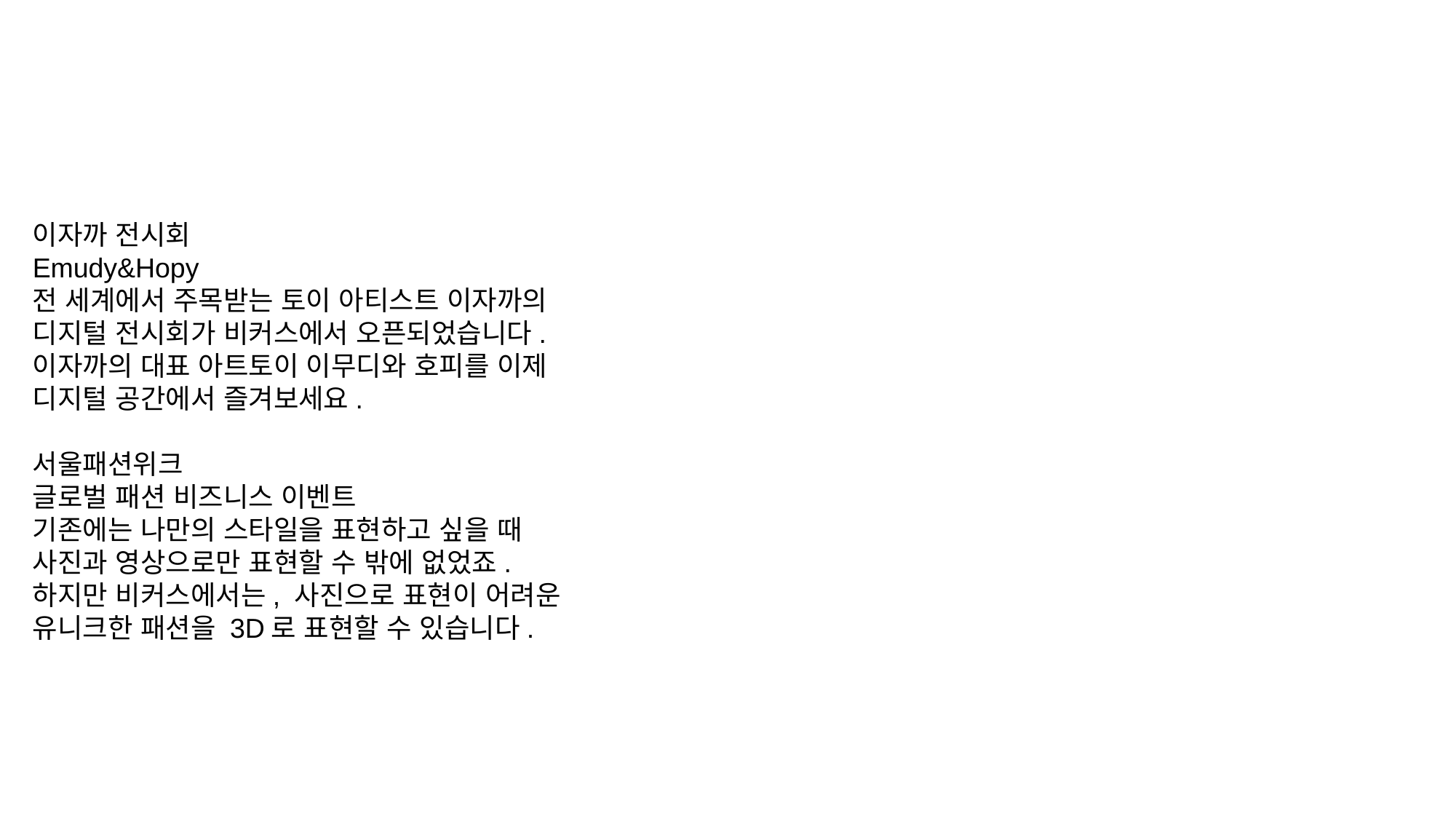

이자까 전시회
Emudy&Hopy
전 세계에서 주목받는 토이 아티스트 이자까의
디지털 전시회가 비커스에서 오픈되었습니다.
이자까의 대표 아트토이 이무디와 호피를 이제
디지털 공간에서 즐겨보세요.

서울패션위크
글로벌 패션 비즈니스 이벤트
기존에는 나만의 스타일을 표현하고 싶을 때
사진과 영상으로만 표현할 수 밖에 없었죠.
하지만 비커스에서는, 사진으로 표현이 어려운
유니크한 패션을 3D로 표현할 수 있습니다.